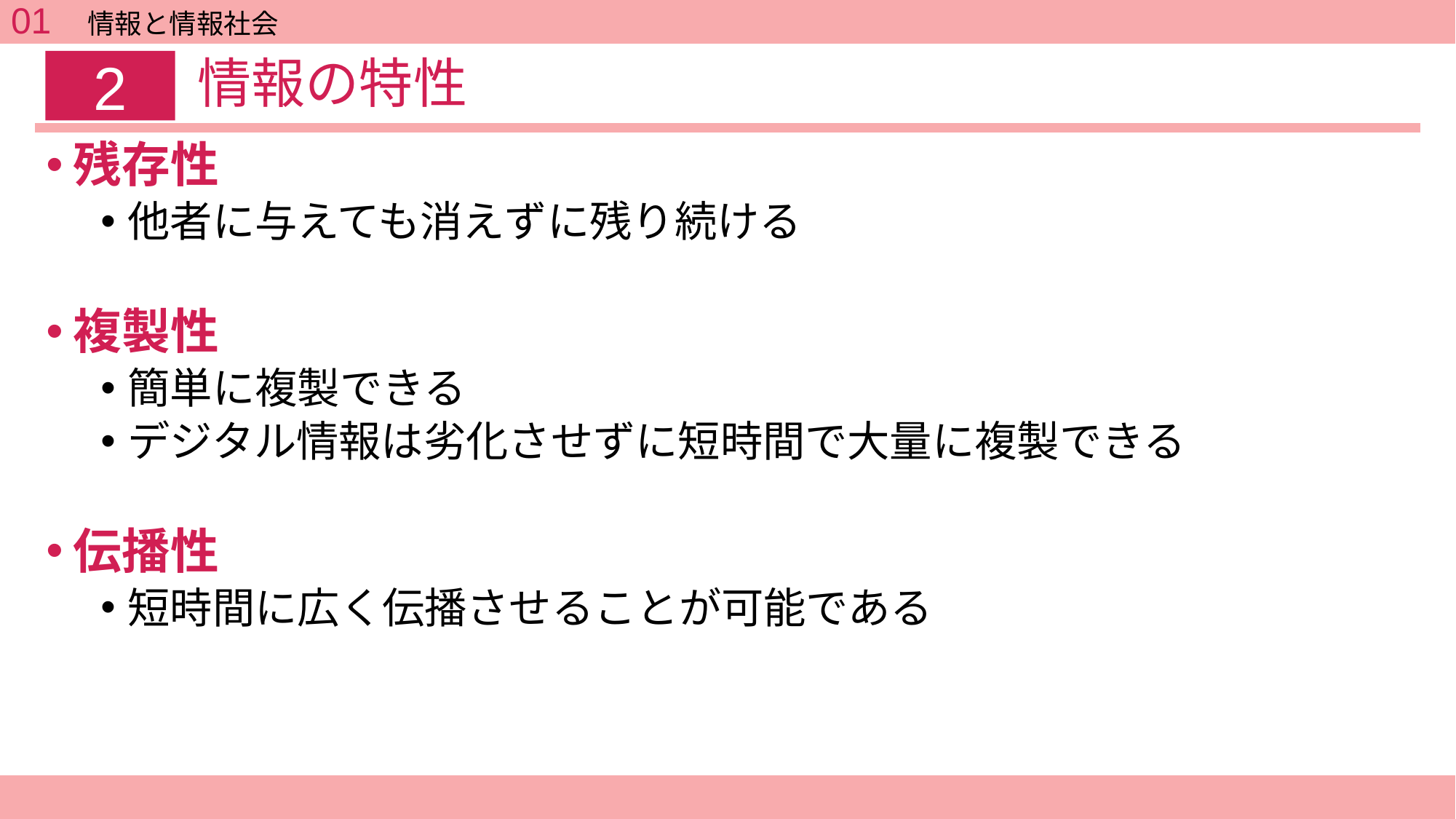

01　情報と情報社会
# 情報の特性
2
残存性
他者に与えても消えずに残り続ける
複製性
簡単に複製できる
デジタル情報は劣化させずに短時間で大量に複製できる
伝播性
短時間に広く伝播させることが可能である